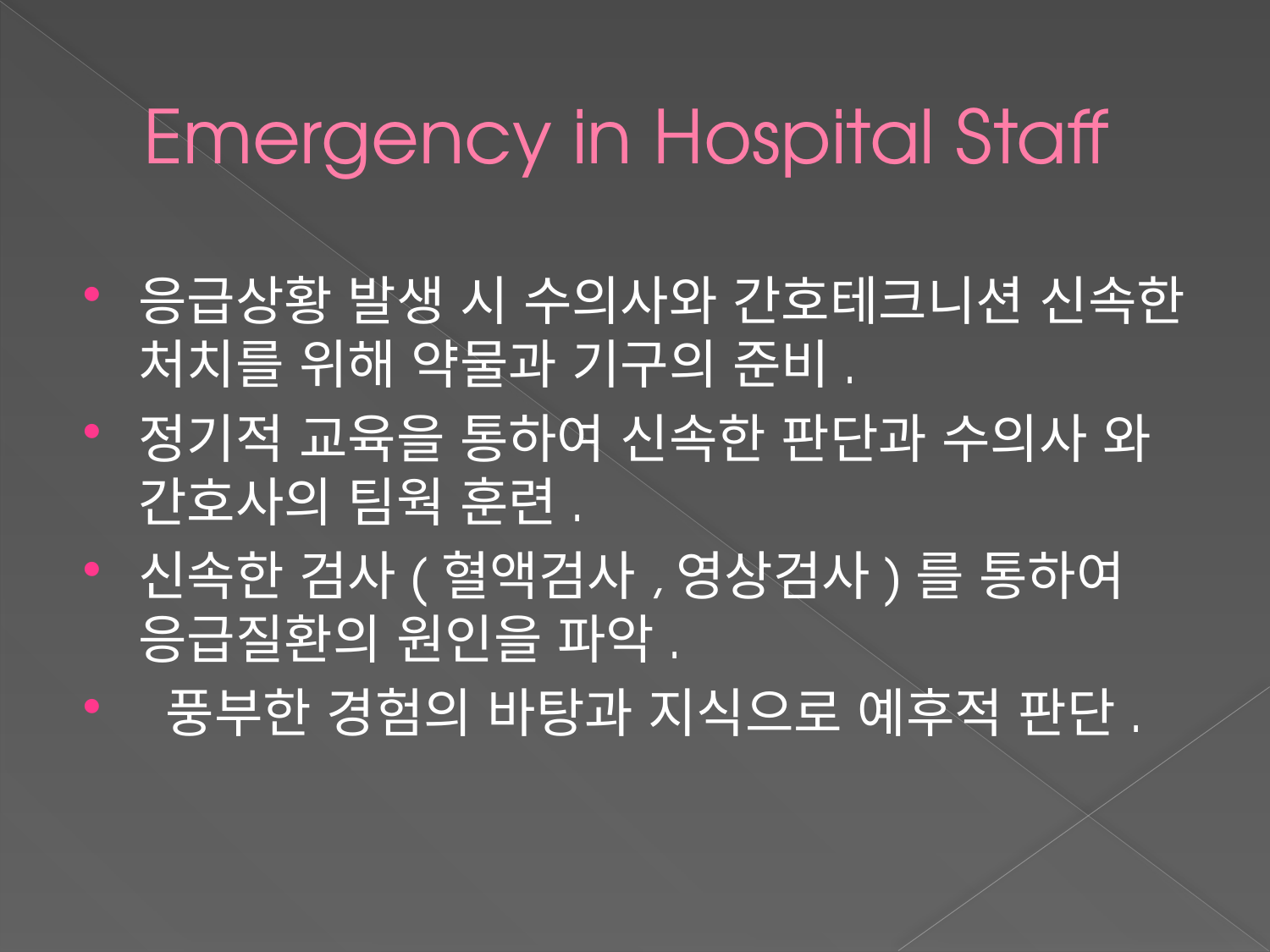

# Emergency in Hospital Staff
응급상황 발생 시 수의사와 간호테크니션 신속한 처치를 위해 약물과 기구의 준비.
정기적 교육을 통하여 신속한 판단과 수의사 와 간호사의 팀웍 훈련.
신속한 검사(혈액검사,영상검사)를 통하여 응급질환의 원인을 파악.
 풍부한 경험의 바탕과 지식으로 예후적 판단.